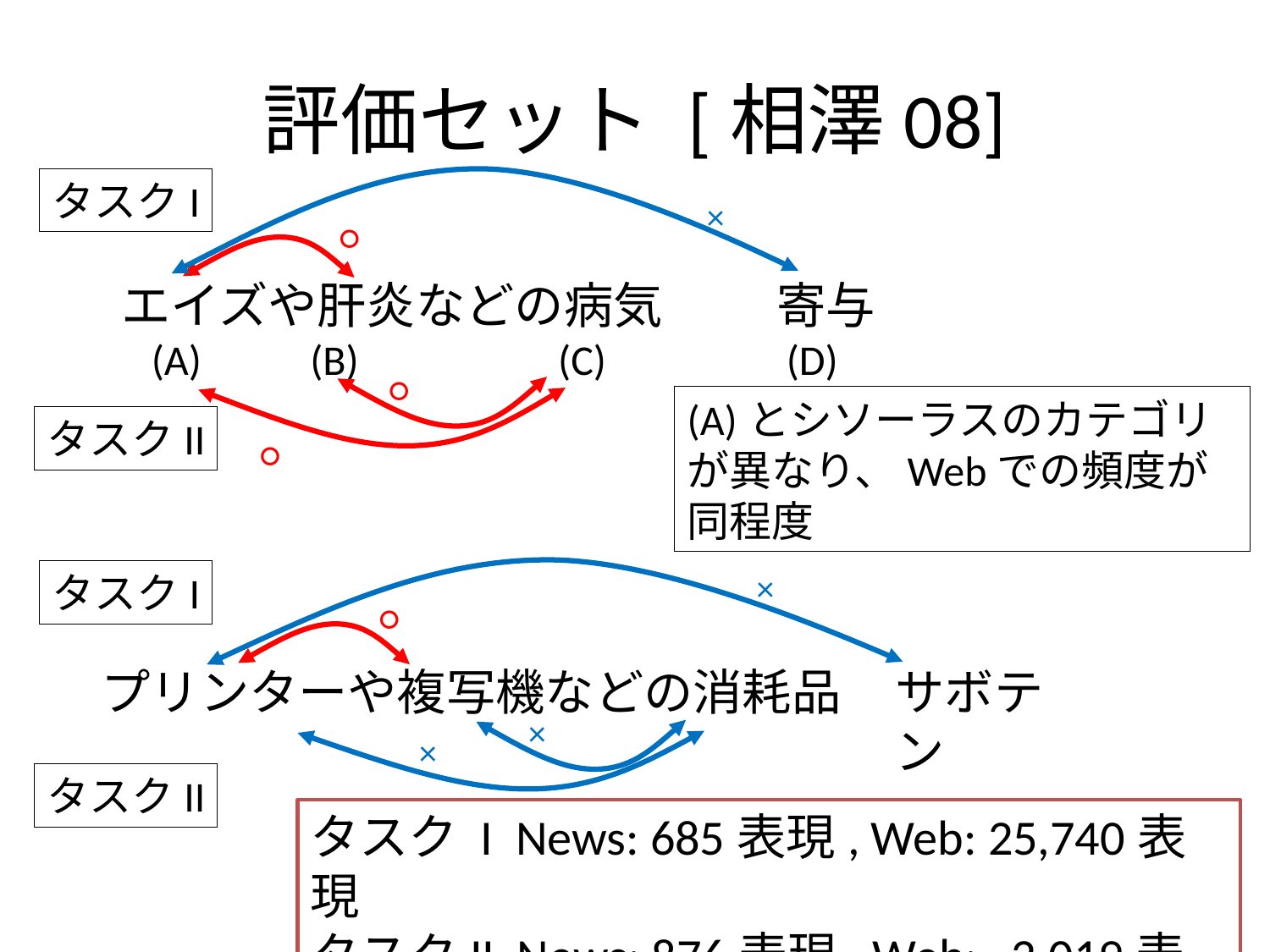

# 評価セット [相澤08]

タスクI
×
○

エイズや肝炎などの病気
寄与
(A)
(B)
(C)
(D)
○

(A)とシソーラスのカテゴリが異なり、Webでの頻度が同程度

タスクII
○
×

タスクI
○

プリンターや複写機などの消耗品
サボテン
×

×

タスクII
タスク I  News: 685表現, Web: 25,740表現
タスクII  News: 876表現, Web:   2,019表現